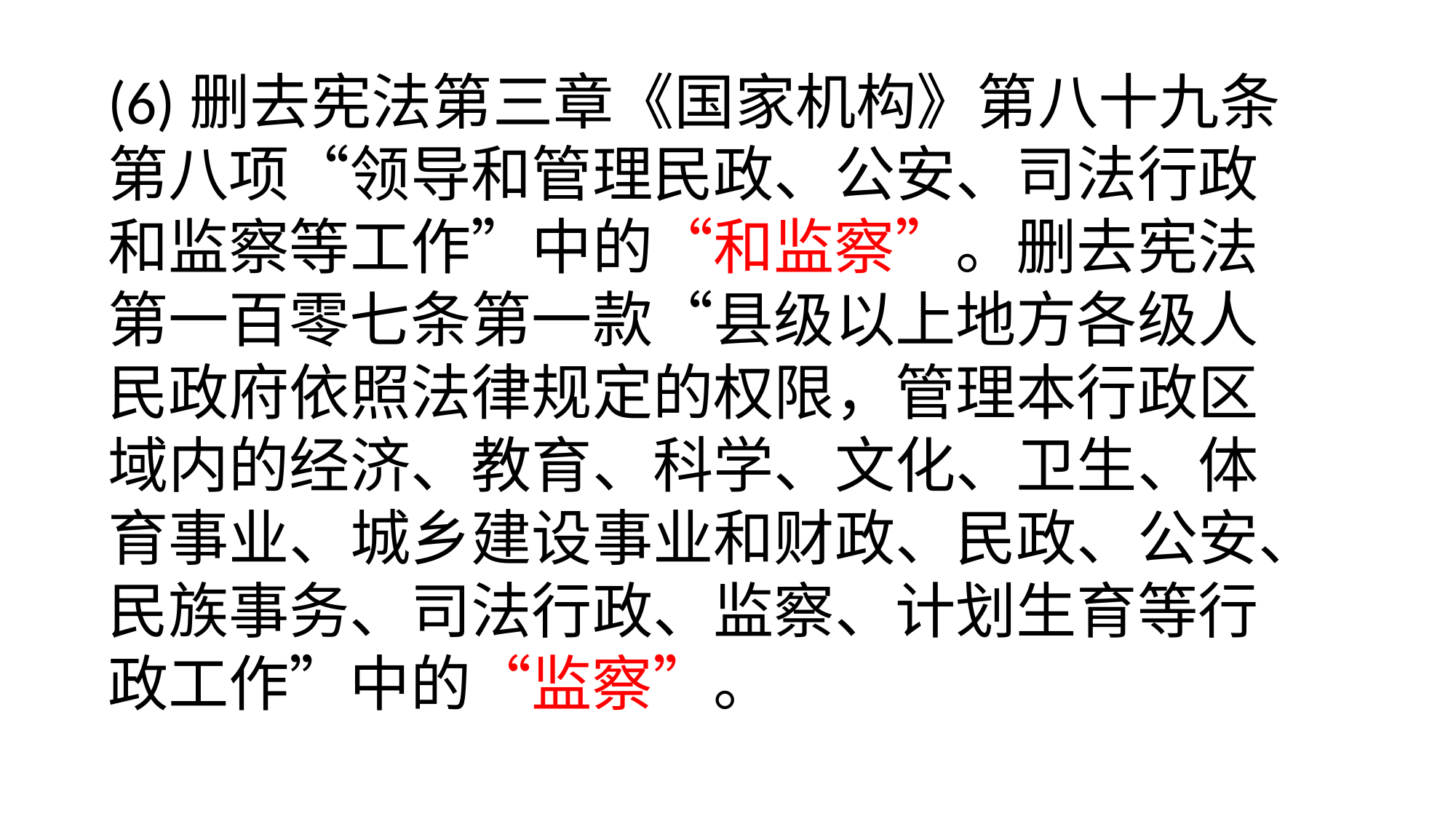

(6)删去宪法第三章《国家机构》第八十九条第八项“领导和管理民政、公安、司法行政和监察等工作”中的“和监察”。删去宪法第一百零七条第一款“县级以上地方各级人民政府依照法律规定的权限，管理本行政区域内的经济、教育、科学、文化、卫生、体育事业、城乡建设事业和财政、民政、公安、民族事务、司法行政、监察、计划生育等行政工作”中的“监察”。